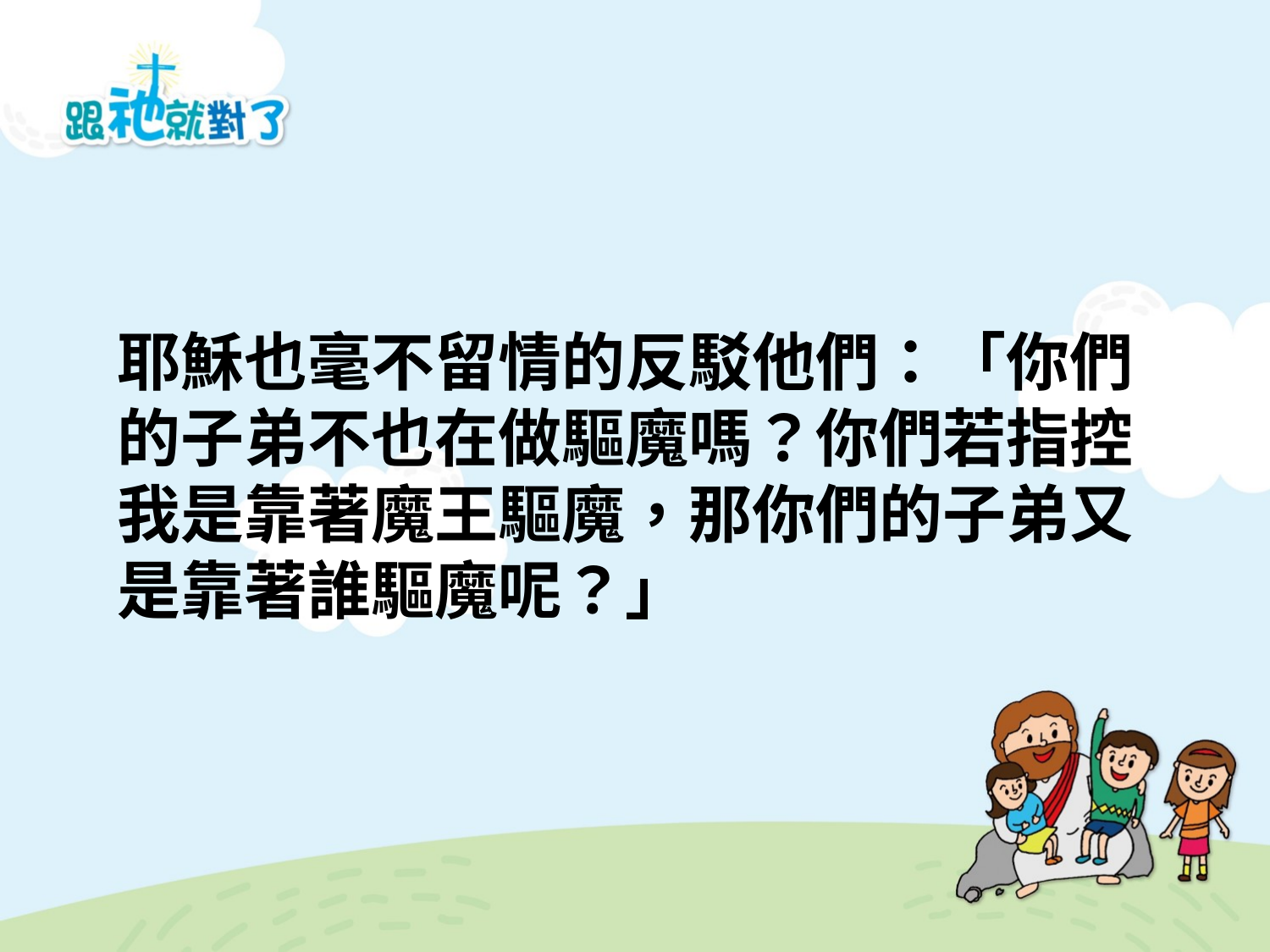

耶穌也毫不留情的反駁他們：「你們的子弟不也在做驅魔嗎？你們若指控我是靠著魔王驅魔，那你們的子弟又是靠著誰驅魔呢？」